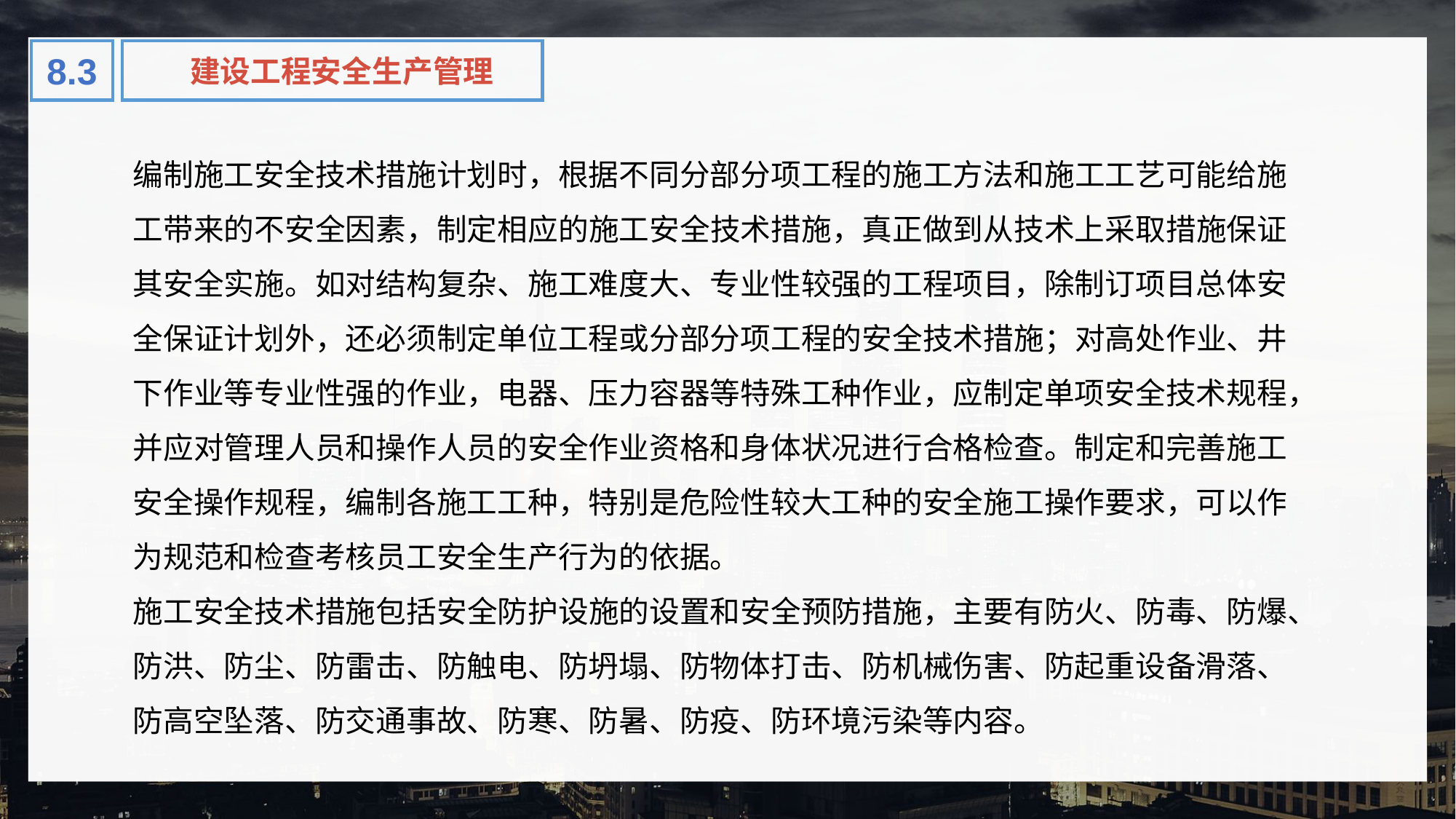

8.3

建设工程安全生产管理
编制施工安全技术措施计划时，根据不同分部分项工程的施工方法和施工工艺可能给施工带来的不安全因素，制定相应的施工安全技术措施，真正做到从技术上采取措施保证其安全实施。如对结构复杂、施工难度大、专业性较强的工程项目，除制订项目总体安全保证计划外，还必须制定单位工程或分部分项工程的安全技术措施；对高处作业、井下作业等专业性强的作业，电器、压力容器等特殊工种作业，应制定单项安全技术规程，并应对管理人员和操作人员的安全作业资格和身体状况进行合格检查。制定和完善施工安全操作规程，编制各施工工种，特别是危险性较大工种的安全施工操作要求，可以作为规范和检查考核员工安全生产行为的依据。
施工安全技术措施包括安全防护设施的设置和安全预防措施，主要有防火、防毒、防爆、防洪、防尘、防雷击、防触电、防坍塌、防物体打击、防机械伤害、防起重设备滑落、防高空坠落、防交通事故、防寒、防暑、防疫、防环境污染等内容。